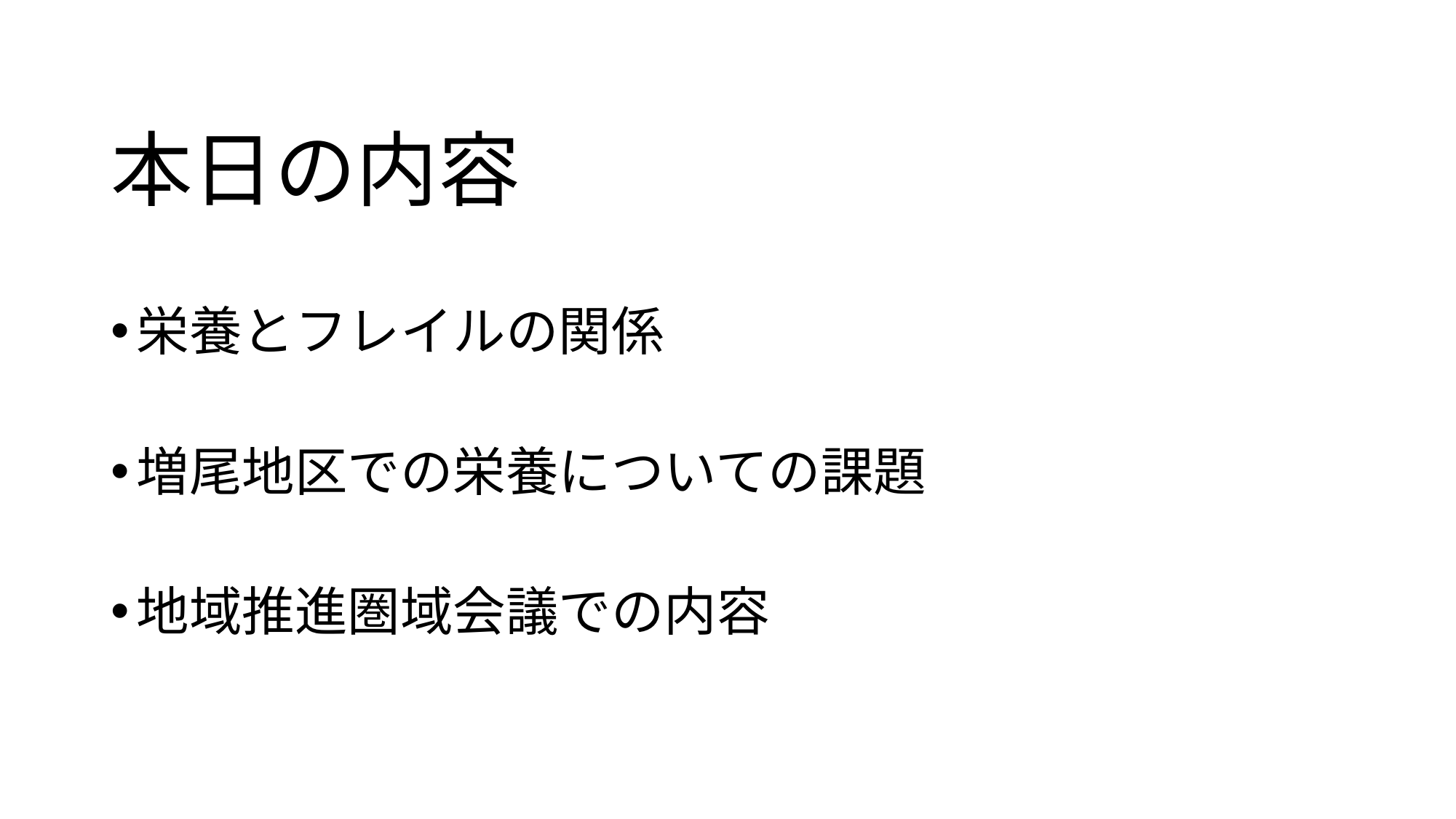

# 本日の内容
栄養とフレイルの関係

増尾地区での栄養についての課題

地域推進圏域会議での内容